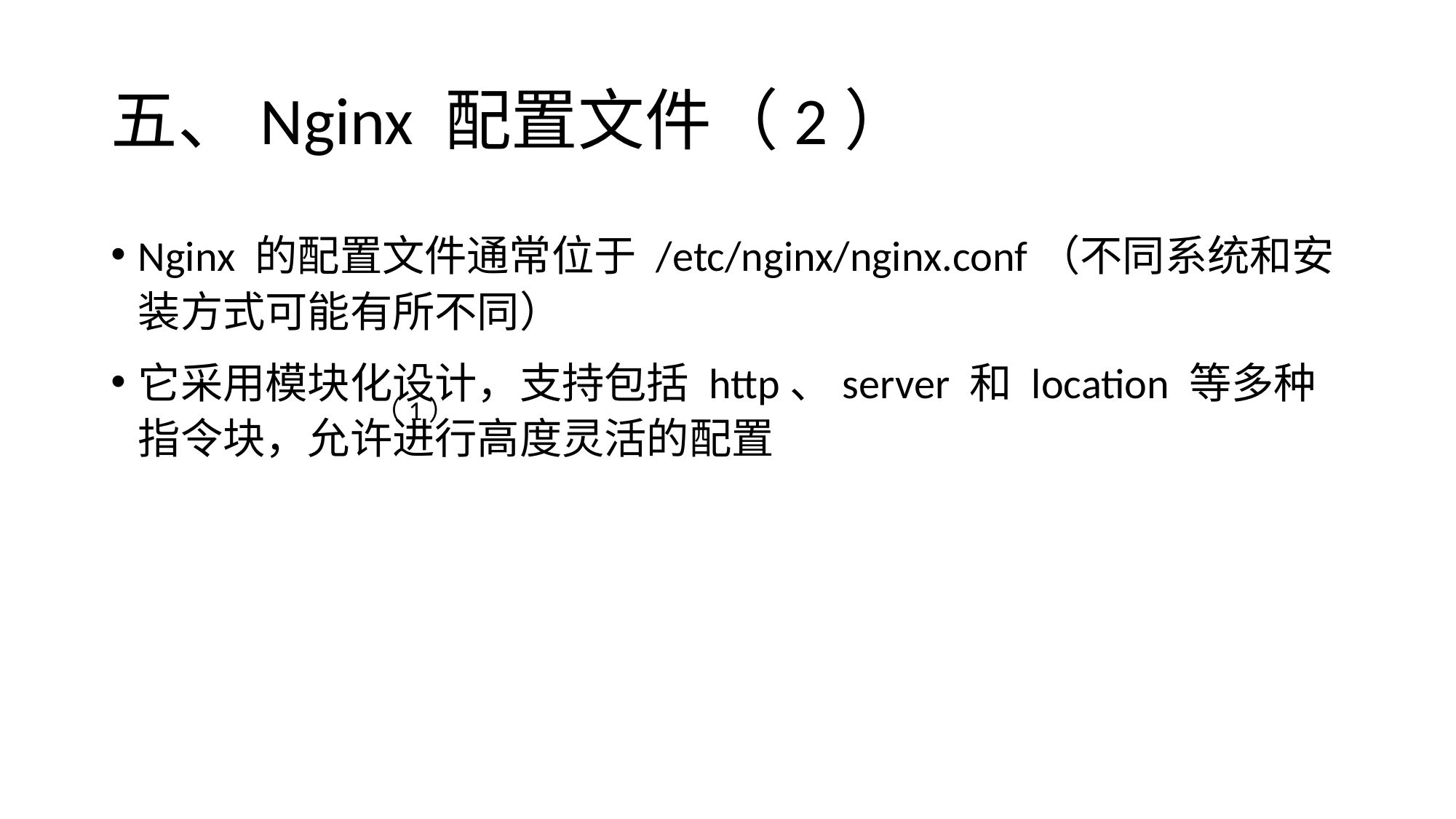

# 五、Nginx 配置文件（2）
Nginx 的配置文件通常位于 /etc/nginx/nginx.conf（不同系统和安装方式可能有所不同）
它采用模块化设计，支持包括 http、server 和 location 等多种指令块，允许进行高度灵活的配置
（1）